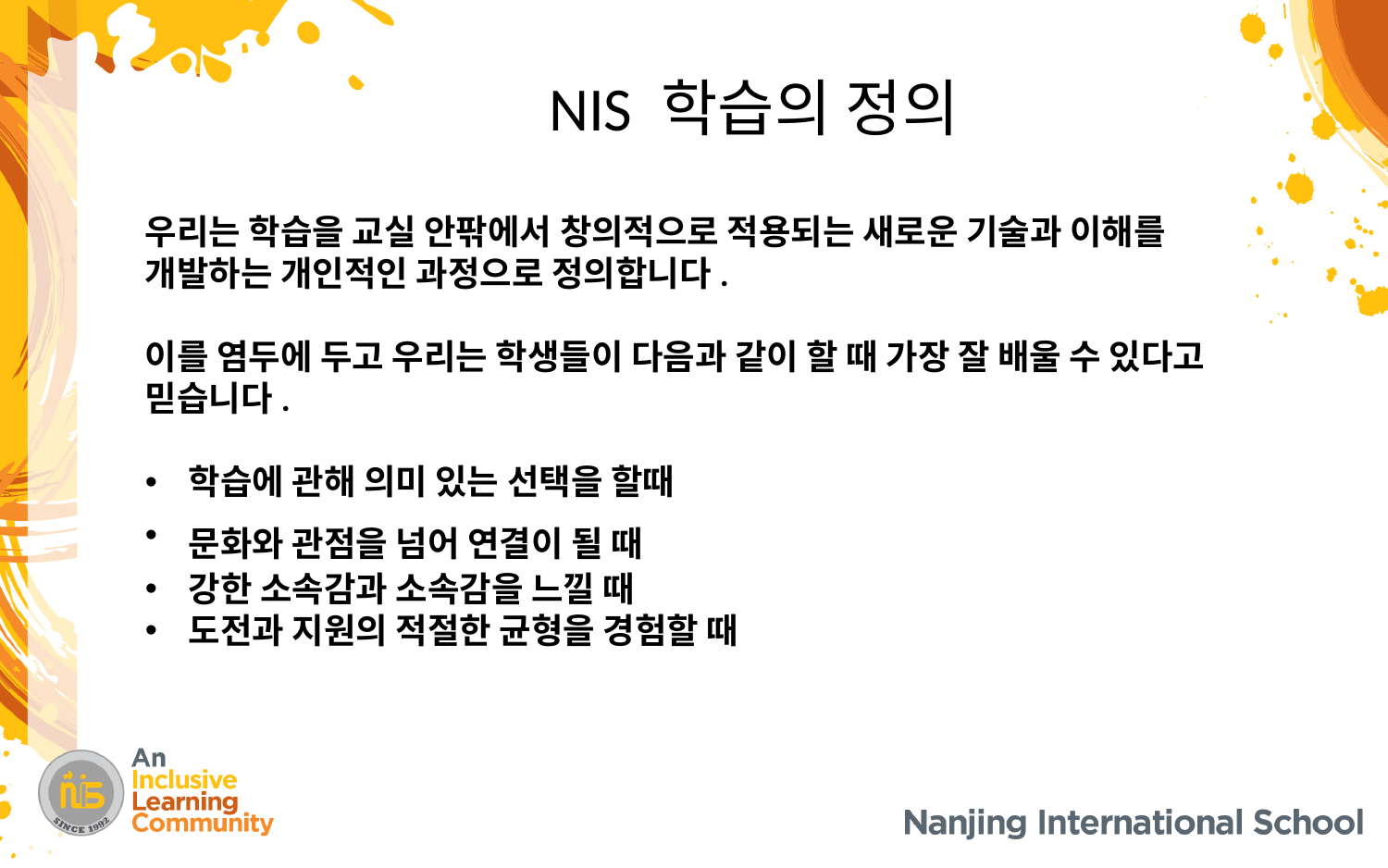

# NIS 학습의 정의
우리는 학습을 교실 안팎에서 창의적으로 적용되는 새로운 기술과 이해를 개발하는 개인적인 과정으로 정의합니다.

이를 염두에 두고 우리는 학생들이 다음과 같이 할 때 가장 잘 배울 수 있다고 믿습니다.

학습에 관해 의미 있는 선택을 할때
문화와 관점을 넘어 연결이 될 때
강한 소속감과 소속감을 느낄 때
도전과 지원의 적절한 균형을 경험할 때